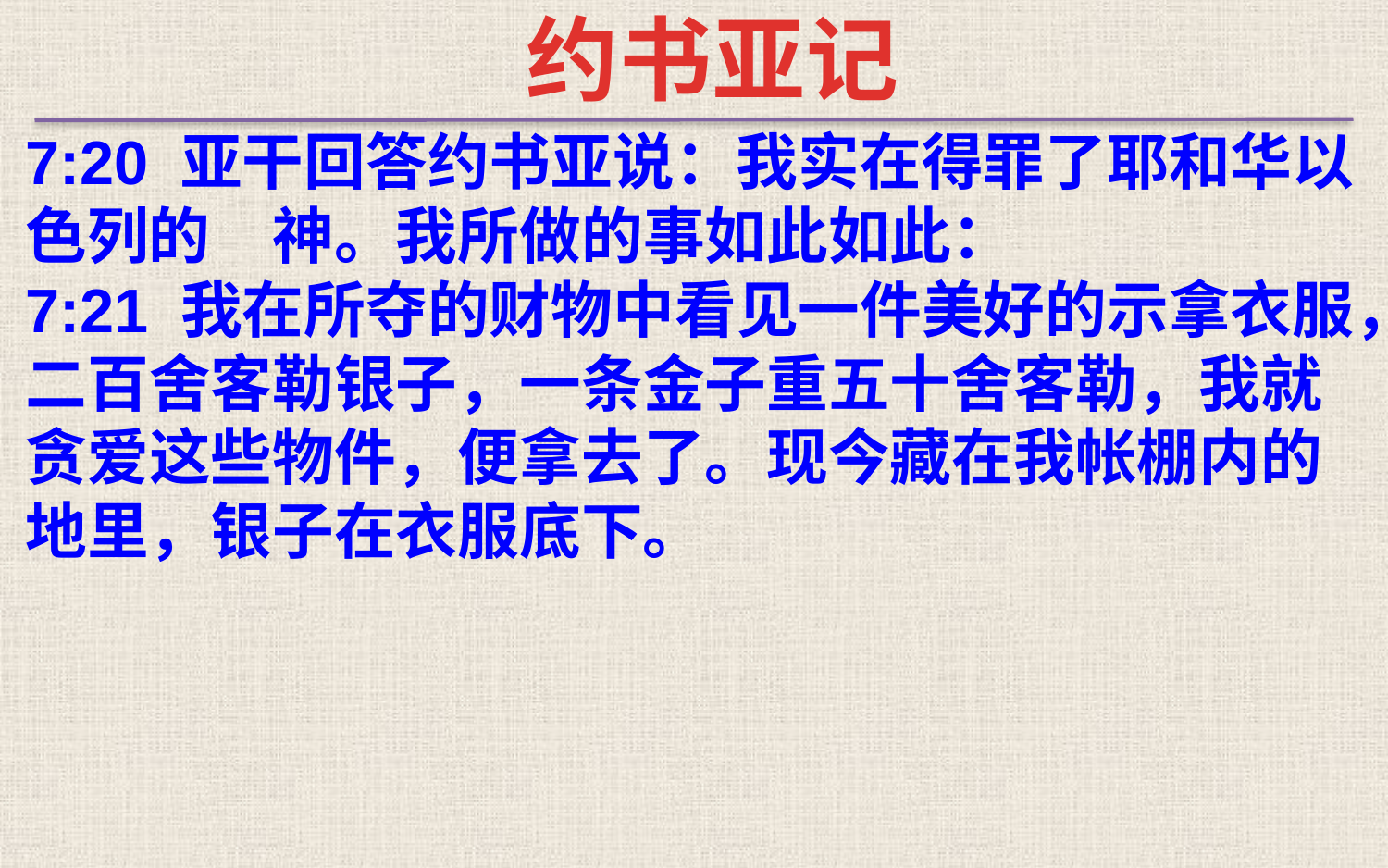

约书亚记
7:20 亚干回答约书亚说：我实在得罪了耶和华以色列的　神。我所做的事如此如此：
7:21 我在所夺的财物中看见一件美好的示拿衣服，二百舍客勒银子，一条金子重五十舍客勒，我就贪爱这些物件，便拿去了。现今藏在我帐棚内的地里，银子在衣服底下。